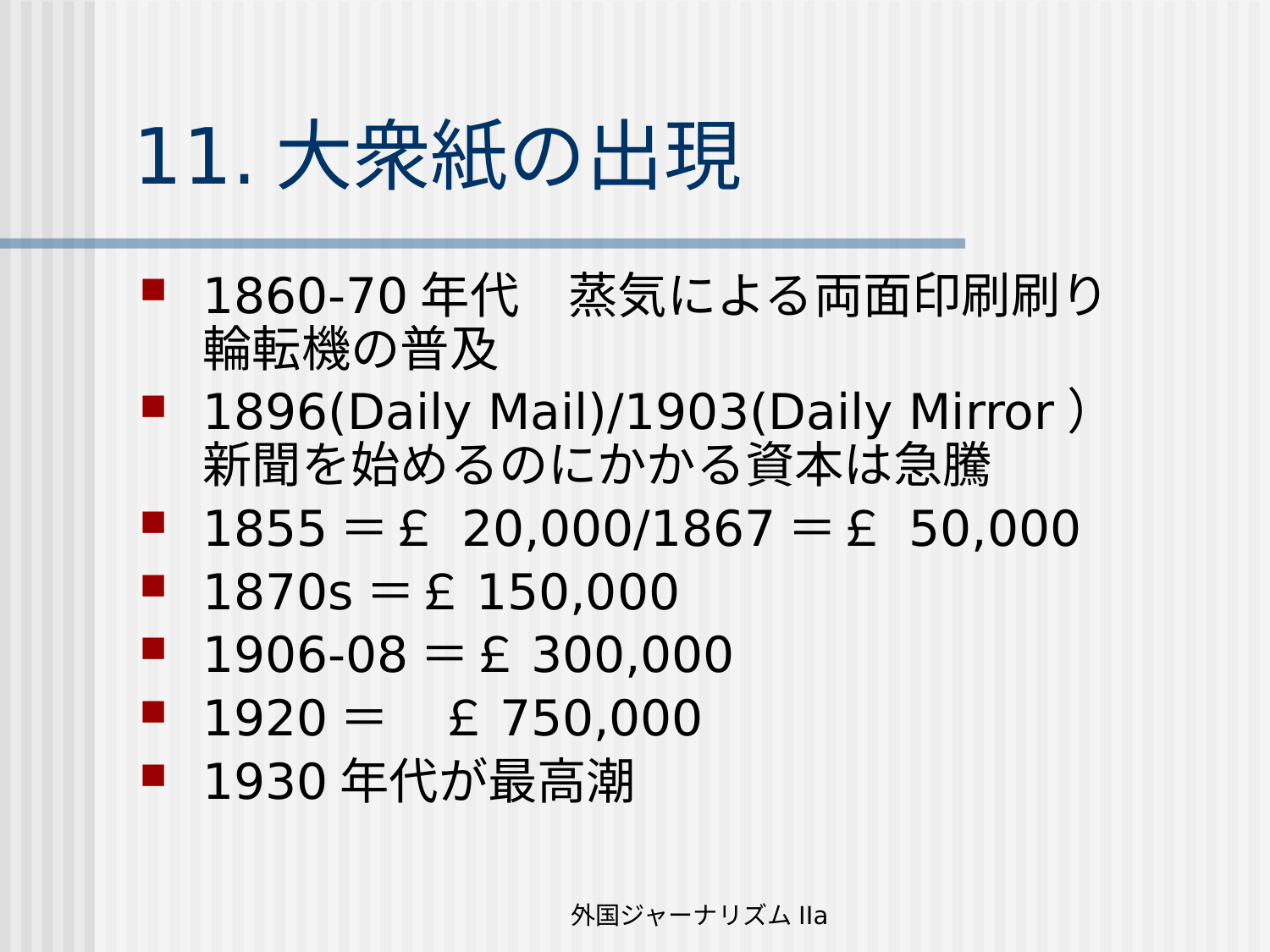

# 11.大衆紙の出現
1860-70年代　蒸気による両面印刷刷り輪転機の普及
1896(Daily Mail)/1903(Daily Mirror）新聞を始めるのにかかる資本は急騰
1855＝￡ 20,000/1867＝￡ 50,000
1870s＝￡150,000
1906-08＝￡300,000
1920＝　￡750,000
1930年代が最高潮
外国ジャーナリズムIIa